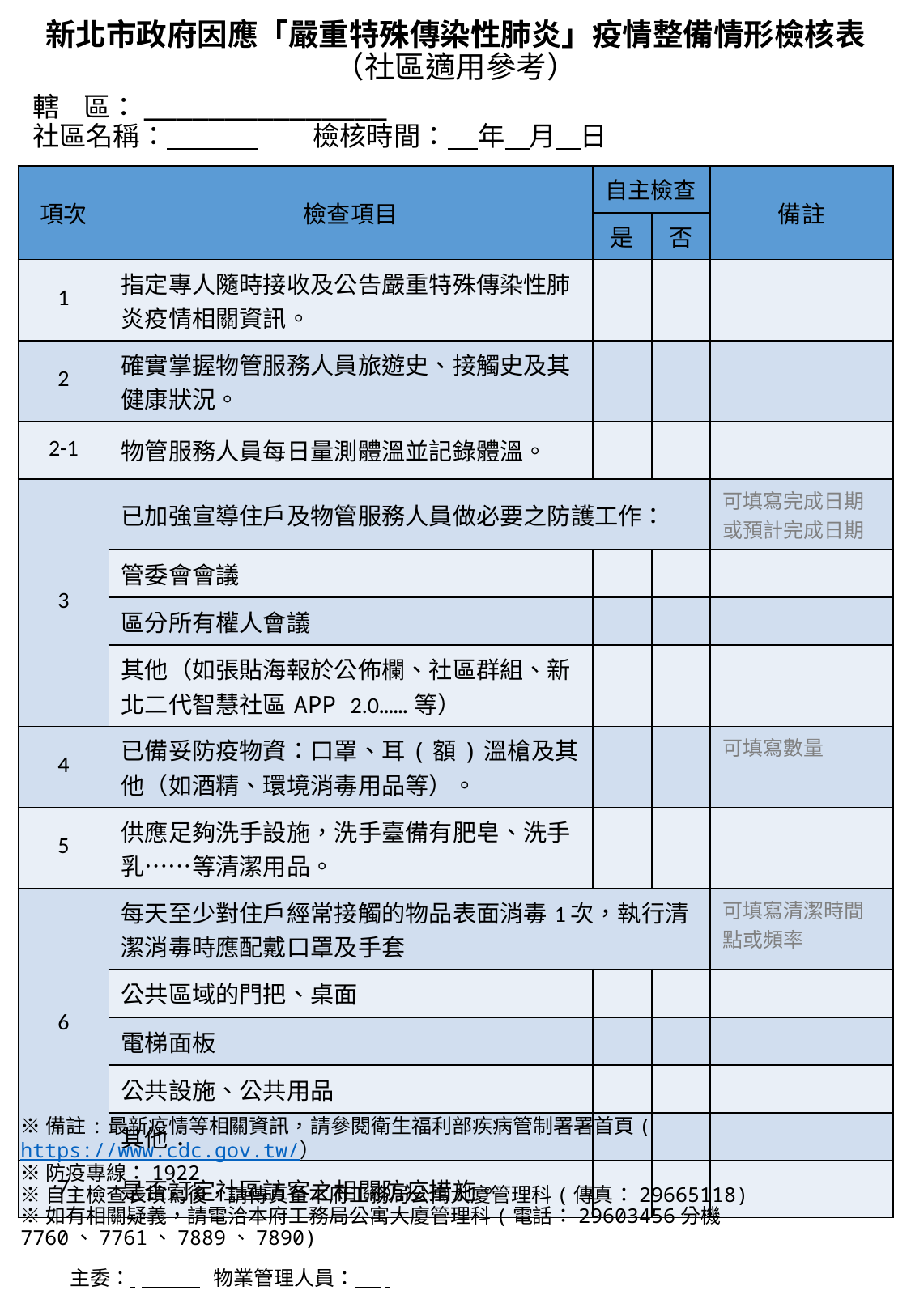

# 新北市政府因應「嚴重特殊傳染性肺炎」疫情整備情形檢核表 （社區適用參考）
轄    區：_______________
社區名稱：                        檢核時間：     年    月    日
| 項次 | 檢查項目 | 自主檢查 |  | 備註 |
| --- | --- | --- | --- | --- |
|  |  | 是 | 否 |  |
| 1 | 指定專人隨時接收及公告嚴重特殊傳染性肺炎疫情相關資訊。 |  |  |  |
| 2 | 確實掌握物管服務人員旅遊史、接觸史及其健康狀況。 |  |  |  |
| 2-1 | 物管服務人員每日量測體溫並記錄體溫。 |  |  |  |
| 3 | 已加強宣導住戶及物管服務人員做必要之防護工作： |  |  | 可填寫完成日期或預計完成日期 |
|  | 管委會會議 |  |  |  |
|  | 區分所有權人會議 |  |  |  |
|  | 其他（如張貼海報於公佈欄、社區群組、新北二代智慧社區APP 2.0……等） |  |  |  |
| 4 | 已備妥防疫物資：口罩、耳(額)溫槍及其他（如酒精、環境消毒用品等）。 |  |  | 可填寫數量 |
| 5 | 供應足夠洗手設施，洗手臺備有肥皂、洗手乳……等清潔用品。 |  |  |  |
| 6 | 每天至少對住戶經常接觸的物品表面消毒1次，執行清潔消毒時應配戴口罩及手套 |  |  | 可填寫清潔時間點或頻率 |
|  | 公共區域的門把、桌面 |  |  |  |
|  | 電梯面板 |  |  |  |
|  | 公共設施、公共用品 |  |  |  |
|  | 其他： |  |  |  |
| 7 | 是否訂定社區訪客之相關防疫措施。 |  |  |  |
※備註:最新疫情等相關資訊，請參閱衛生福利部疾病管制署署首頁( https://www.cdc.gov.tw/）
※防疫專線：1922
※自主檢查表填寫後，請傳真至本府工務局公寓大廈管理科(傳真：29665118)
※如有相關疑義，請電洽本府工務局公寓大廈管理科(電話：29603456分機7760、7761、7889、7890)

          主委： 	                物業管理人員：
                                                                          2021.1.22製表